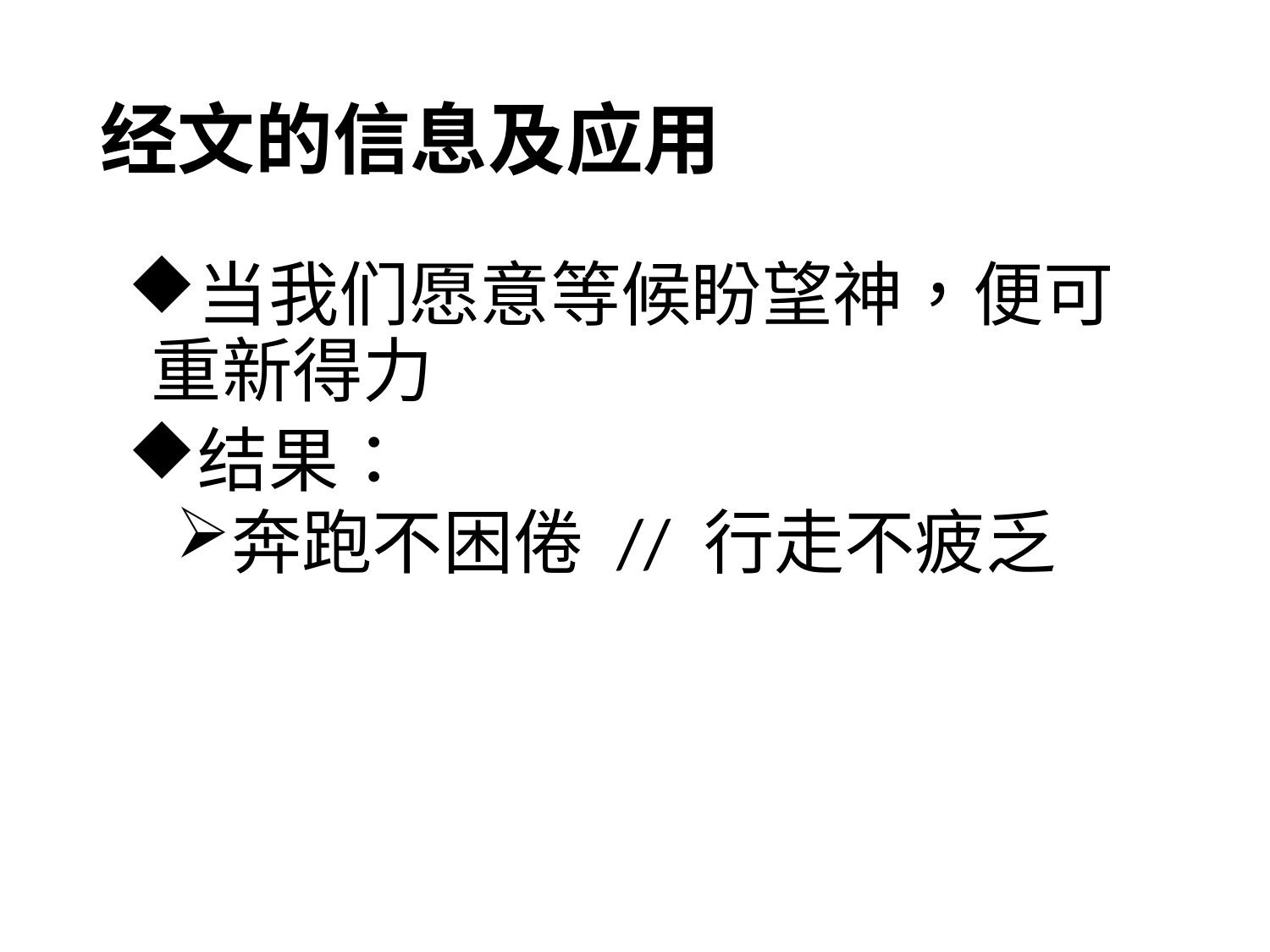

# 经文的信息及应用
当我们愿意等候盼望神，便可重新得力
结果：
奔跑不困倦 // 行走不疲乏